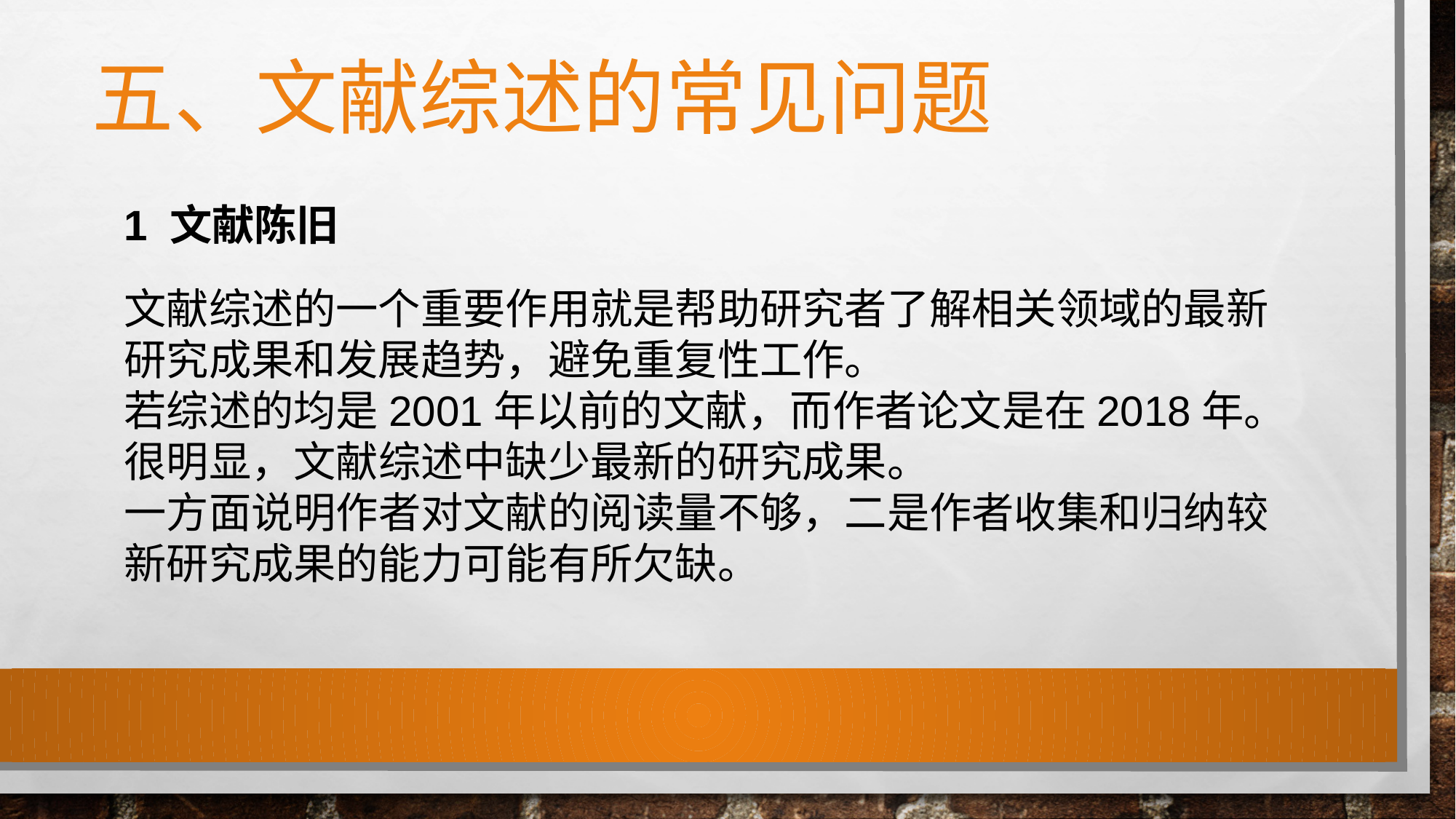

五、文献综述的常见问题
1 文献陈旧

文献综述的一个重要作用就是帮助研究者了解相关领域的最新研究成果和发展趋势，避免重复性工作。
若综述的均是2001年以前的文献，而作者论文是在2018年。
很明显，文献综述中缺少最新的研究成果。
一方面说明作者对文献的阅读量不够，二是作者收集和归纳较新研究成果的能力可能有所欠缺。